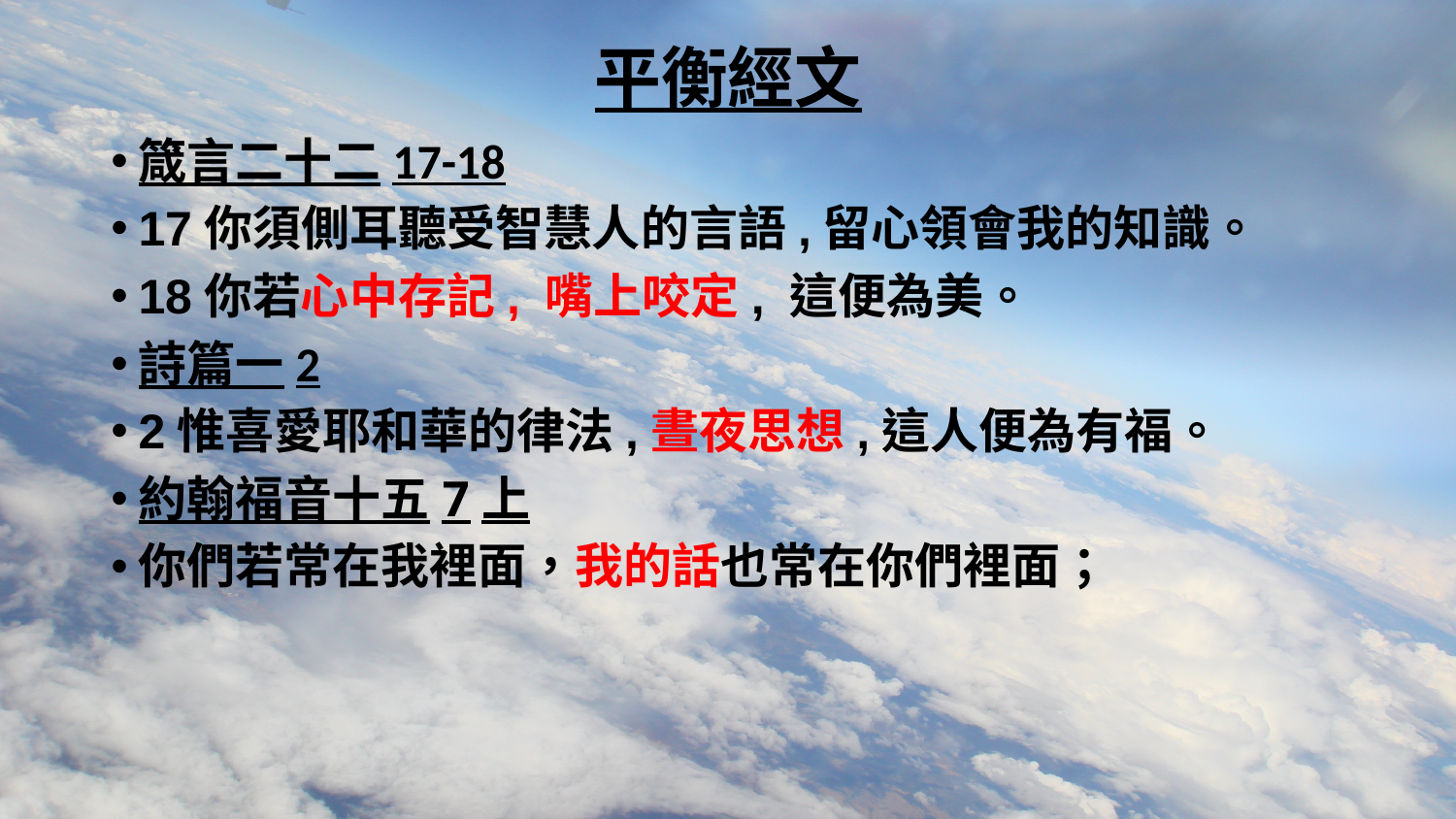

# 平衡經文
箴言二十二17-18
17你須側耳聽受智慧人的言語,留心領會我的知識。
18你若心中存記, 嘴上咬定, 這便為美。
詩篇一2
2惟喜愛耶和華的律法,晝夜思想,這人便為有福。
約翰福音十五7上
你們若常在我裡面，我的話也常在你們裡面；